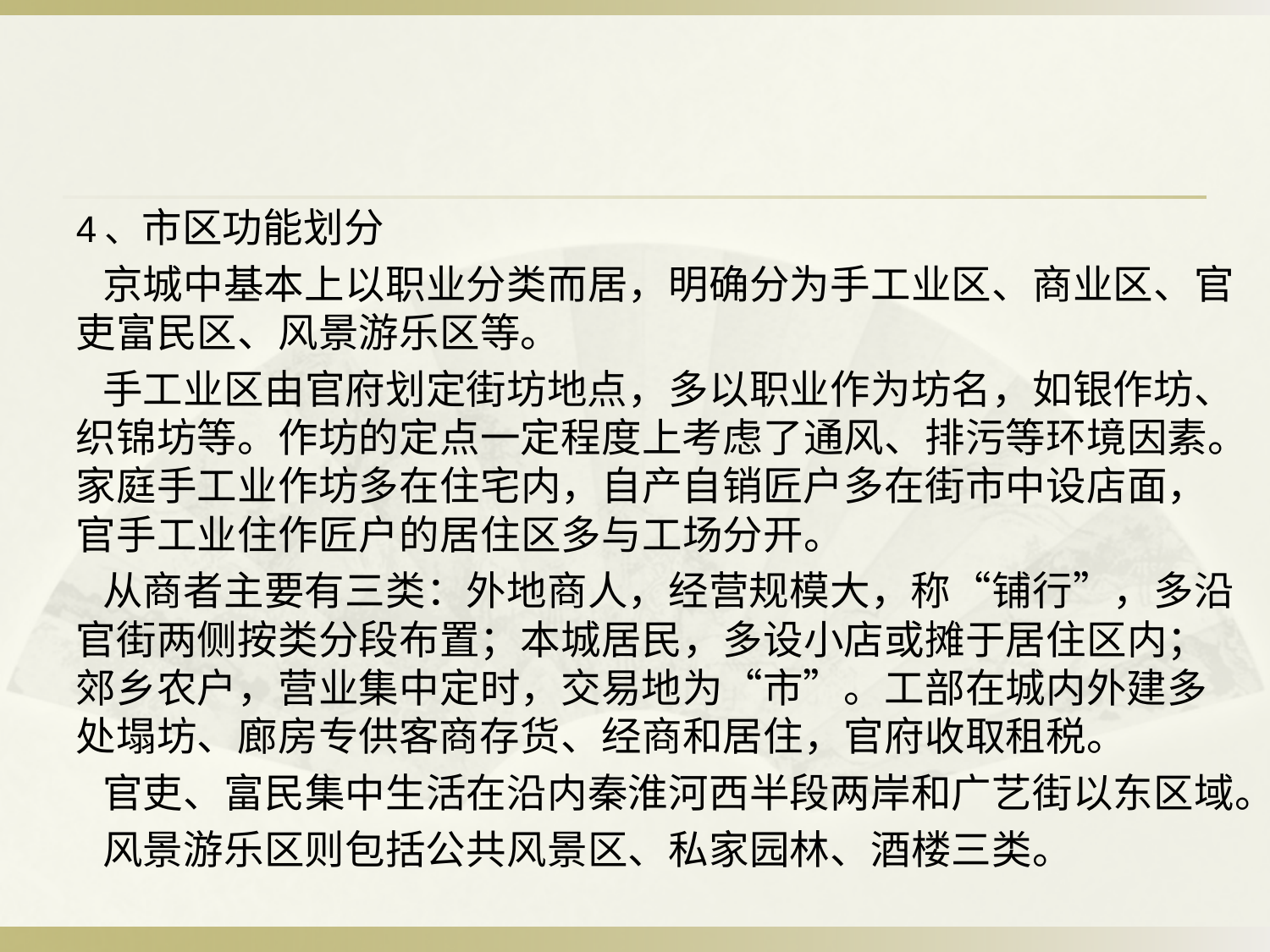

4、市区功能划分
  京城中基本上以职业分类而居，明确分为手工业区、商业区、官吏富民区、风景游乐区等。
  手工业区由官府划定街坊地点，多以职业作为坊名，如银作坊、织锦坊等。作坊的定点一定程度上考虑了通风、排污等环境因素。家庭手工业作坊多在住宅内，自产自销匠户多在街市中设店面，官手工业住作匠户的居住区多与工场分开。
  从商者主要有三类：外地商人，经营规模大，称“铺行”，多沿官街两侧按类分段布置；本城居民，多设小店或摊于居住区内；郊乡农户，营业集中定时，交易地为“市”。工部在城内外建多处塌坊、廊房专供客商存货、经商和居住，官府收取租税。
  官吏、富民集中生活在沿内秦淮河西半段两岸和广艺街以东区域。
  风景游乐区则包括公共风景区、私家园林、酒楼三类。